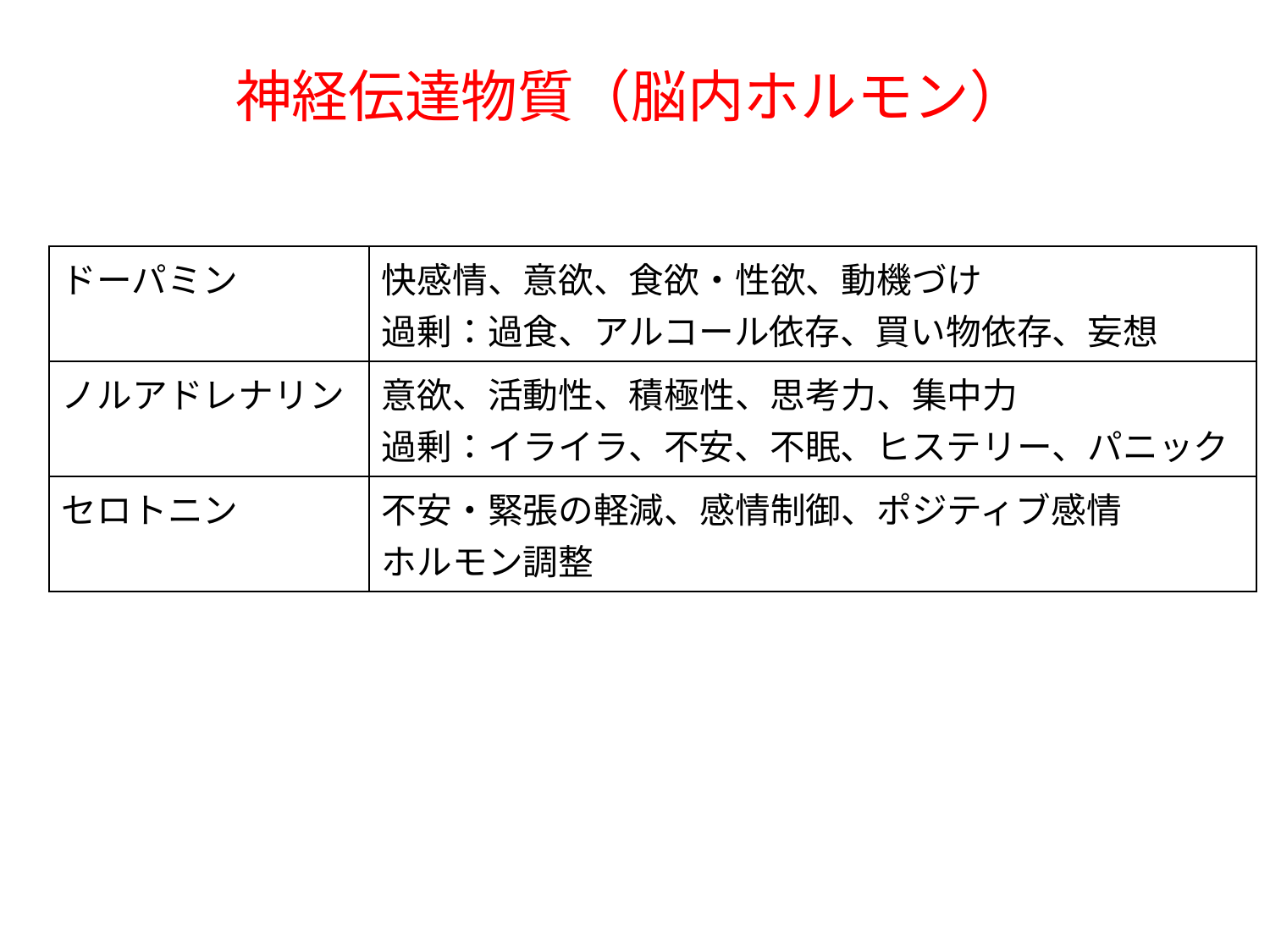

# 神経伝達物質（脳内ホルモン）
| ドーパミン | 快感情、意欲、食欲・性欲、動機づけ 過剰：過食、アルコール依存、買い物依存、妄想 |
| --- | --- |
| ノルアドレナリン | 意欲、活動性、積極性、思考力、集中力 過剰：イライラ、不安、不眠、ヒステリー、パニック |
| セロトニン | 不安・緊張の軽減、感情制御、ポジティブ感情 ホルモン調整 |